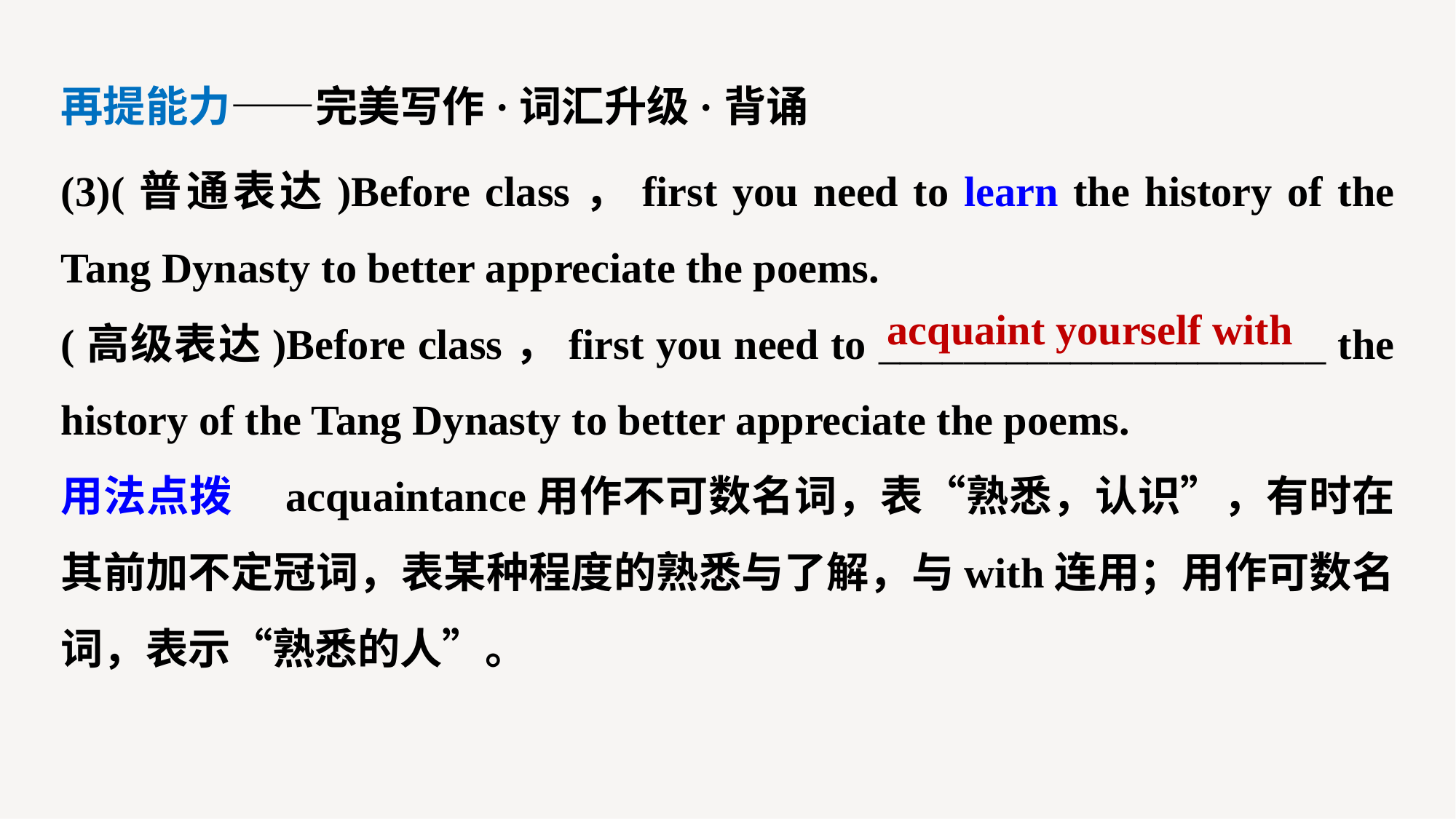

再提能力——完美写作·词汇升级·背诵
(3)(普通表达)Before class，first you need to learn the history of the Tang Dynasty to better appreciate the poems.
(高级表达)Before class，first you need to _____________________ the history of the Tang Dynasty to better appreciate the poems.
用法点拨　acquaintance用作不可数名词，表“熟悉，认识”，有时在其前加不定冠词，表某种程度的熟悉与了解，与with连用；用作可数名词，表示“熟悉的人”。
acquaint yourself with